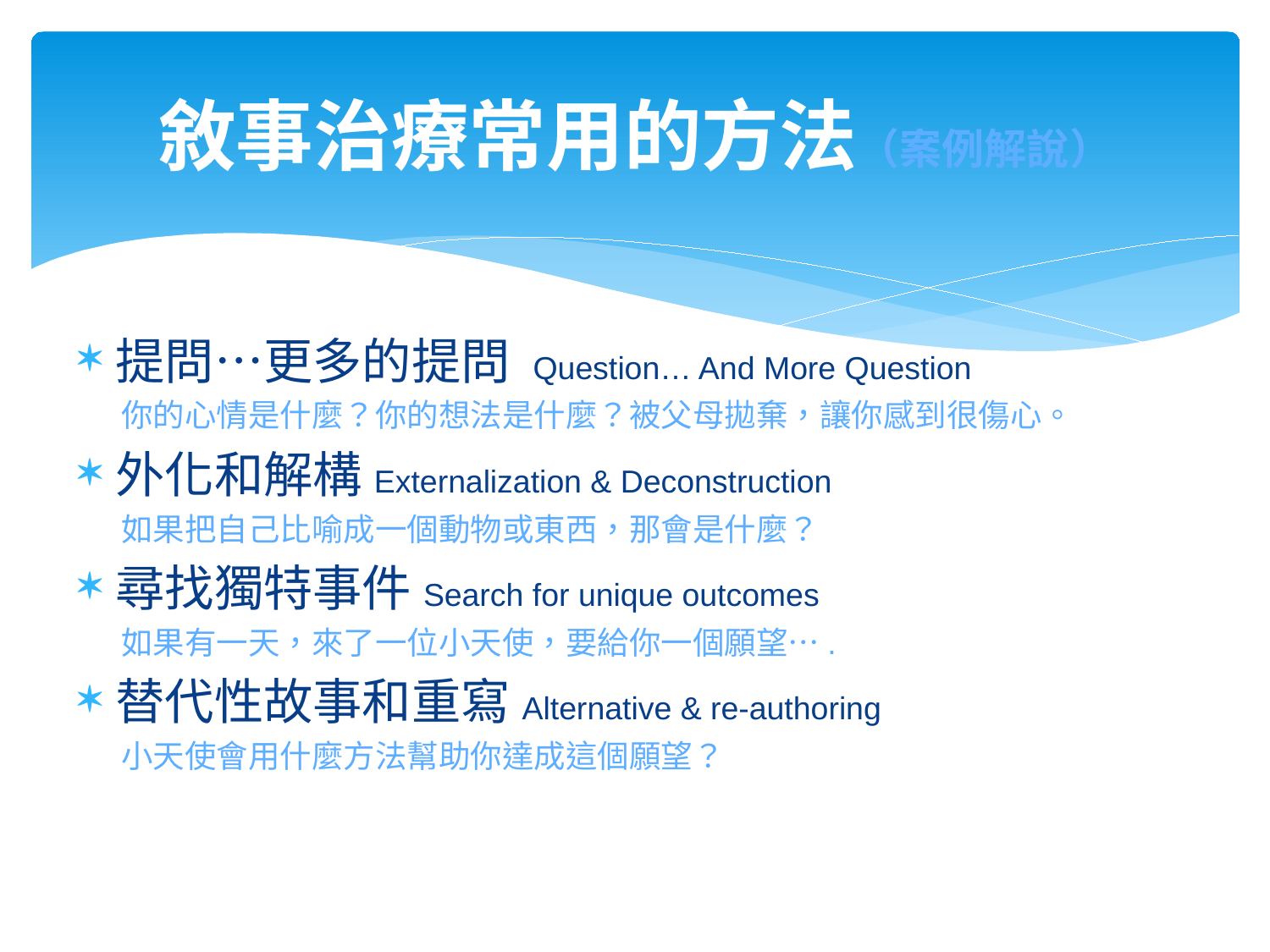

# 敘事治療常用的方法（案例解說）
提問…更多的提問 Question… And More Question
     你的心情是什麼？你的想法是什麼？被父母拋棄，讓你感到很傷心。
外化和解構Externalization & Deconstruction
     如果把自己比喻成一個動物或東西，那會是什麼？
尋找獨特事件Search for unique outcomes
     如果有一天，來了一位小天使，要給你一個願望….
替代性故事和重寫Alternative & re-authoring
     小天使會用什麼方法幫助你達成這個願望？